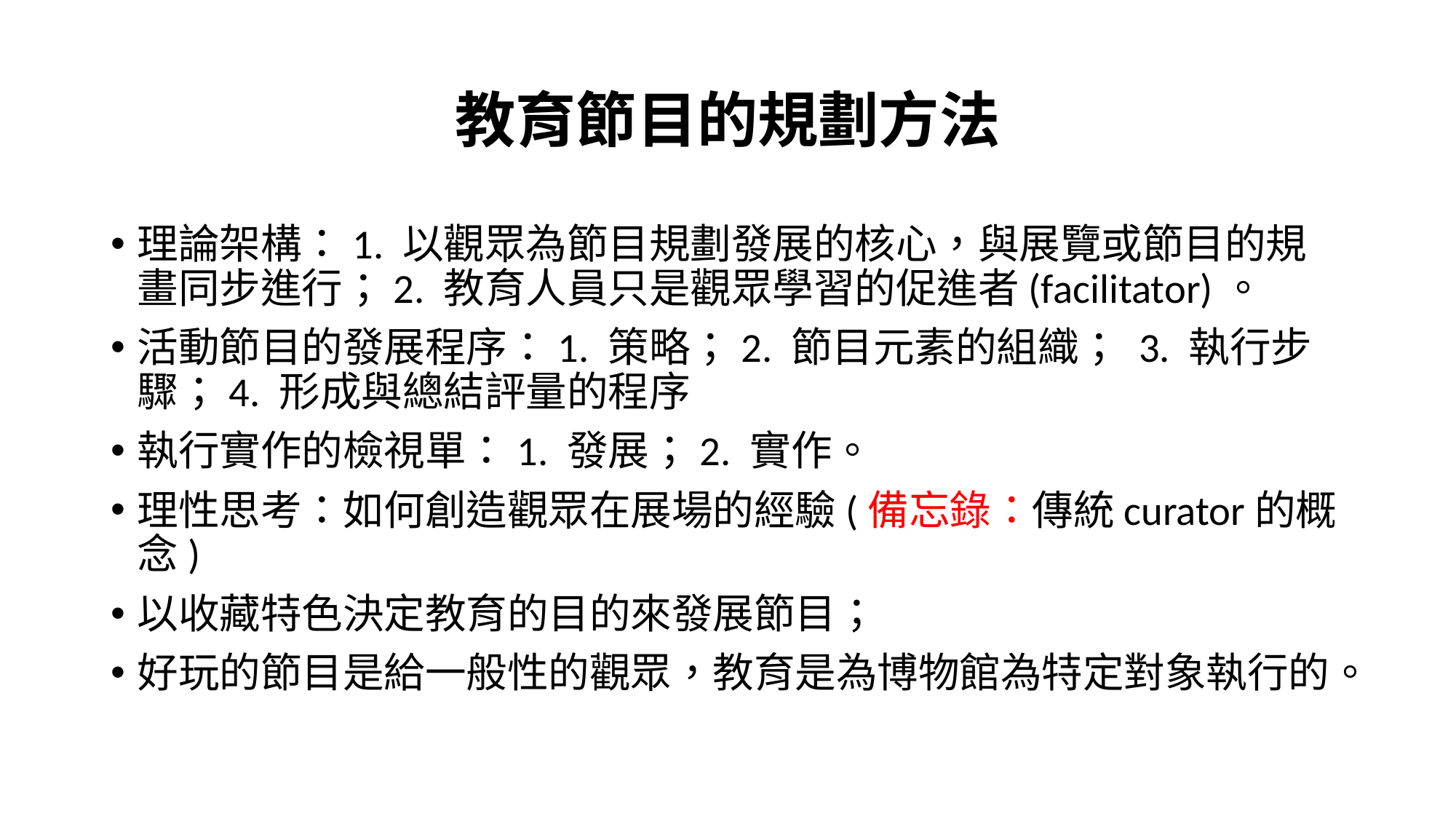

# 教育節目的規劃方法
理論架構：1. 以觀眾為節目規劃發展的核心，與展覽或節目的規畫同步進行；2. 教育人員只是觀眾學習的促進者(facilitator)。
活動節目的發展程序：1. 策略；2. 節目元素的組織； 3. 執行步驟；4. 形成與總結評量的程序
執行實作的檢視單：1. 發展；2. 實作。
理性思考：如何創造觀眾在展場的經驗(備忘錄：傳統curator的概念)
以收藏特色決定教育的目的來發展節目；
好玩的節目是給一般性的觀眾，教育是為博物館為特定對象執行的。